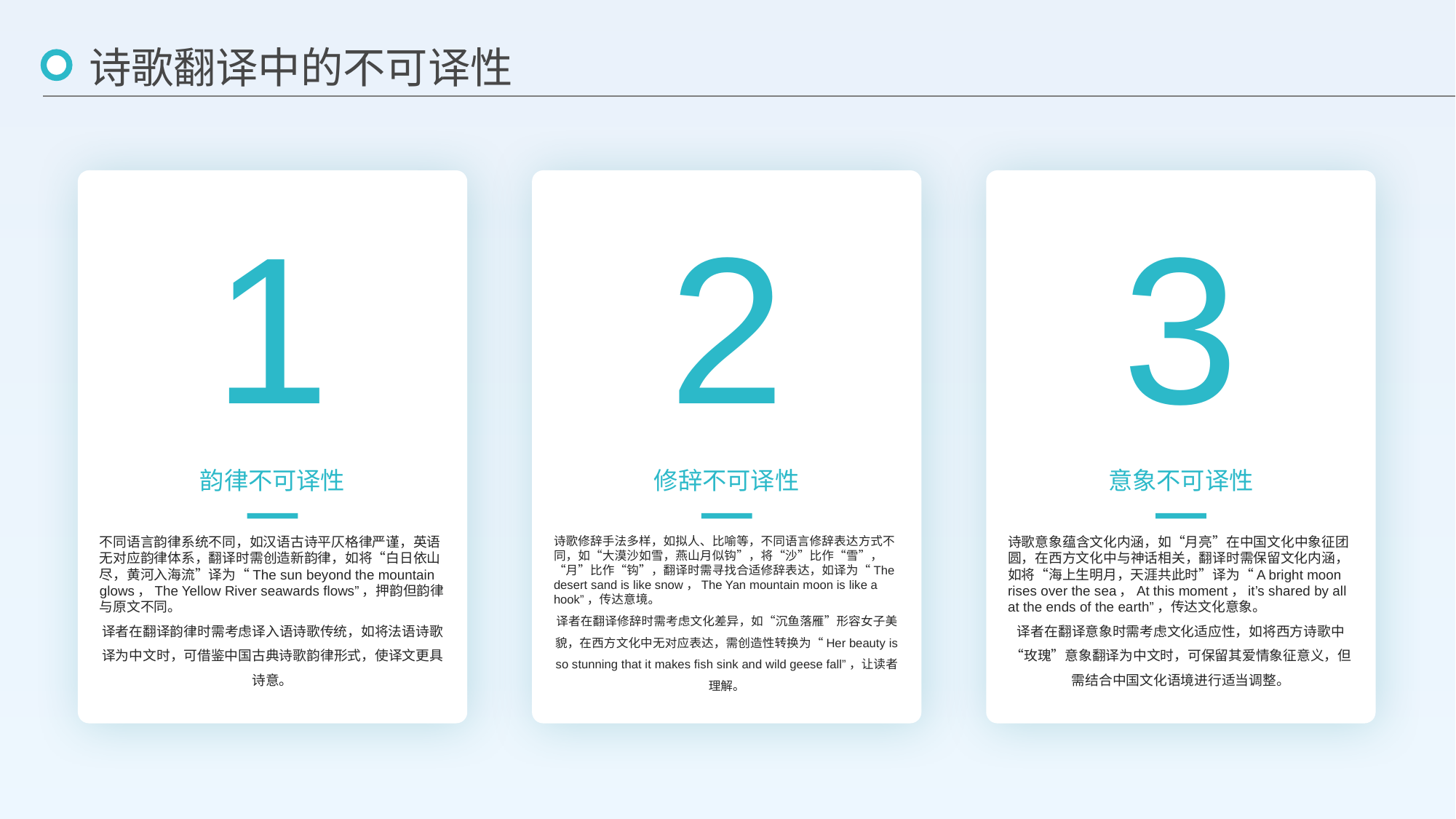

诗歌翻译中的不可译性

1
2
3

韵律不可译性
修辞不可译性
意象不可译性

不同语言韵律系统不同，如汉语古诗平仄格律严谨，英语无对应韵律体系，翻译时需创造新韵律，如将“白日依山尽，黄河入海流”译为“The sun beyond the mountain glows，The Yellow River seawards flows”，押韵但韵律与原文不同。
译者在翻译韵律时需考虑译入语诗歌传统，如将法语诗歌译为中文时，可借鉴中国古典诗歌韵律形式，使译文更具诗意。
诗歌修辞手法多样，如拟人、比喻等，不同语言修辞表达方式不同，如“大漠沙如雪，燕山月似钩”，将“沙”比作“雪”，“月”比作“钩”，翻译时需寻找合适修辞表达，如译为“The desert sand is like snow，The Yan mountain moon is like a hook”，传达意境。
译者在翻译修辞时需考虑文化差异，如“沉鱼落雁”形容女子美貌，在西方文化中无对应表达，需创造性转换为“Her beauty is so stunning that it makes fish sink and wild geese fall”，让读者理解。
诗歌意象蕴含文化内涵，如“月亮”在中国文化中象征团圆，在西方文化中与神话相关，翻译时需保留文化内涵，如将“海上生明月，天涯共此时”译为“A bright moon rises over the sea，At this moment，it’s shared by all at the ends of the earth”，传达文化意象。
译者在翻译意象时需考虑文化适应性，如将西方诗歌中“玫瑰”意象翻译为中文时，可保留其爱情象征意义，但需结合中国文化语境进行适当调整。